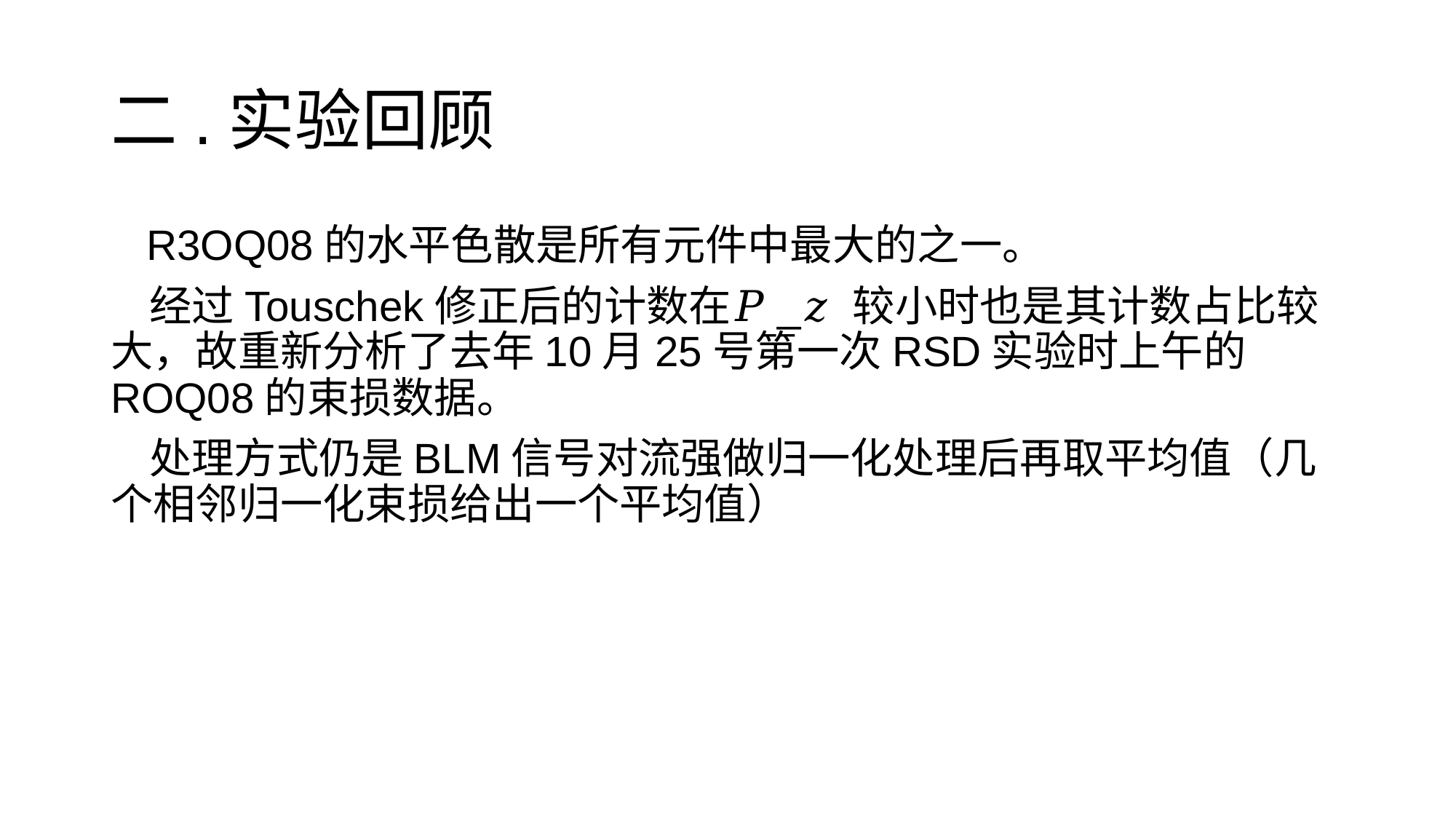

# 二.实验回顾
   R3OQ08的水平色散是所有元件中最大的之一。
   经过Touschek修正后的计数在𝑃_𝑧 较小时也是其计数占比较大，故重新分析了去年10月25号第一次RSD实验时上午的ROQ08的束损数据。
   处理方式仍是BLM信号对流强做归一化处理后再取平均值（几个相邻归一化束损给出一个平均值）